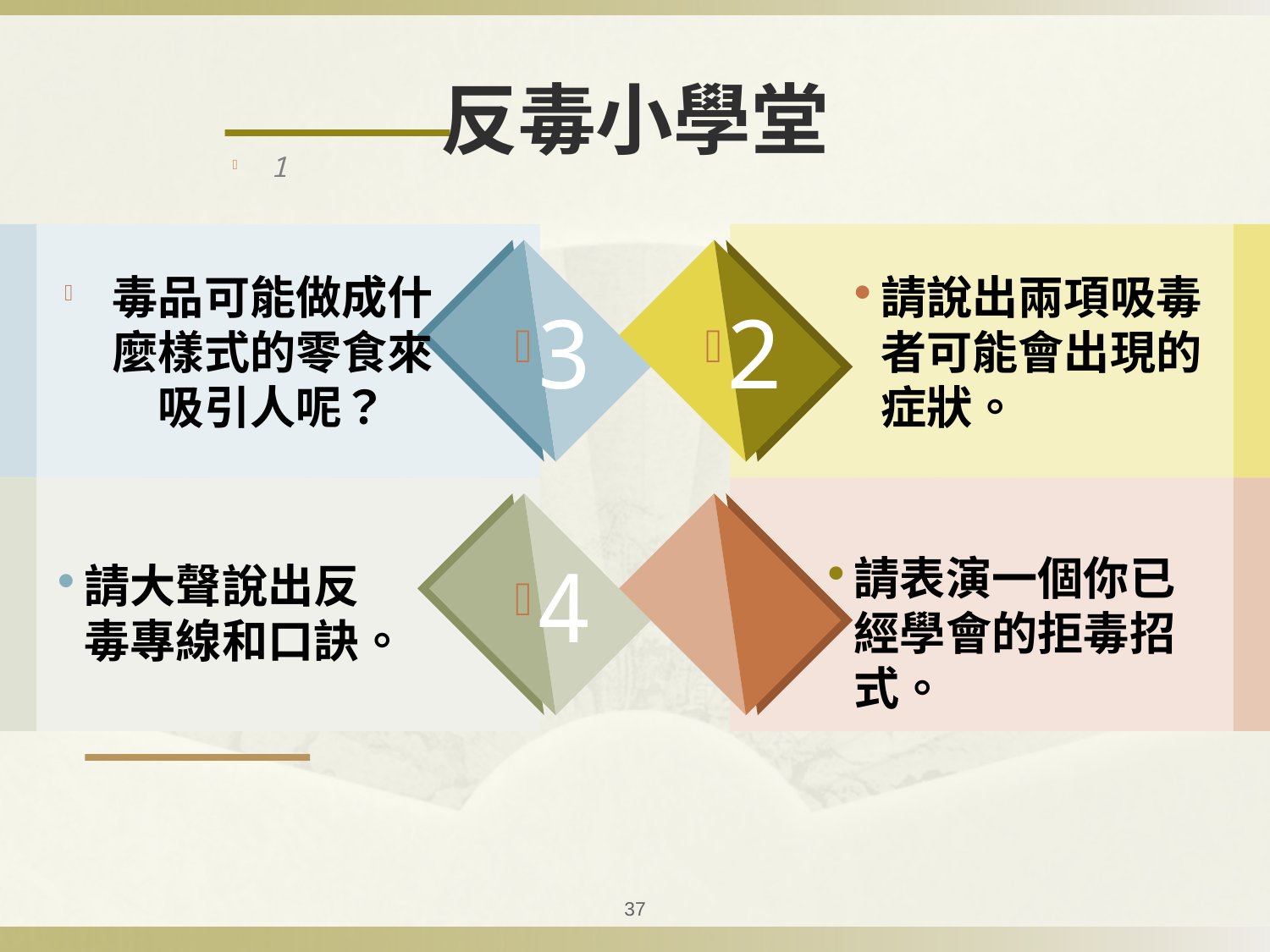

# 反毒小學堂
1
毒品可能做成什麼樣式的零食來吸引人呢？
請說出兩項吸毒者可能會出現的症狀。
3
2
請大聲說出反毒專線和口訣。
請表演一個你已經學會的拒毒招式。
4
37